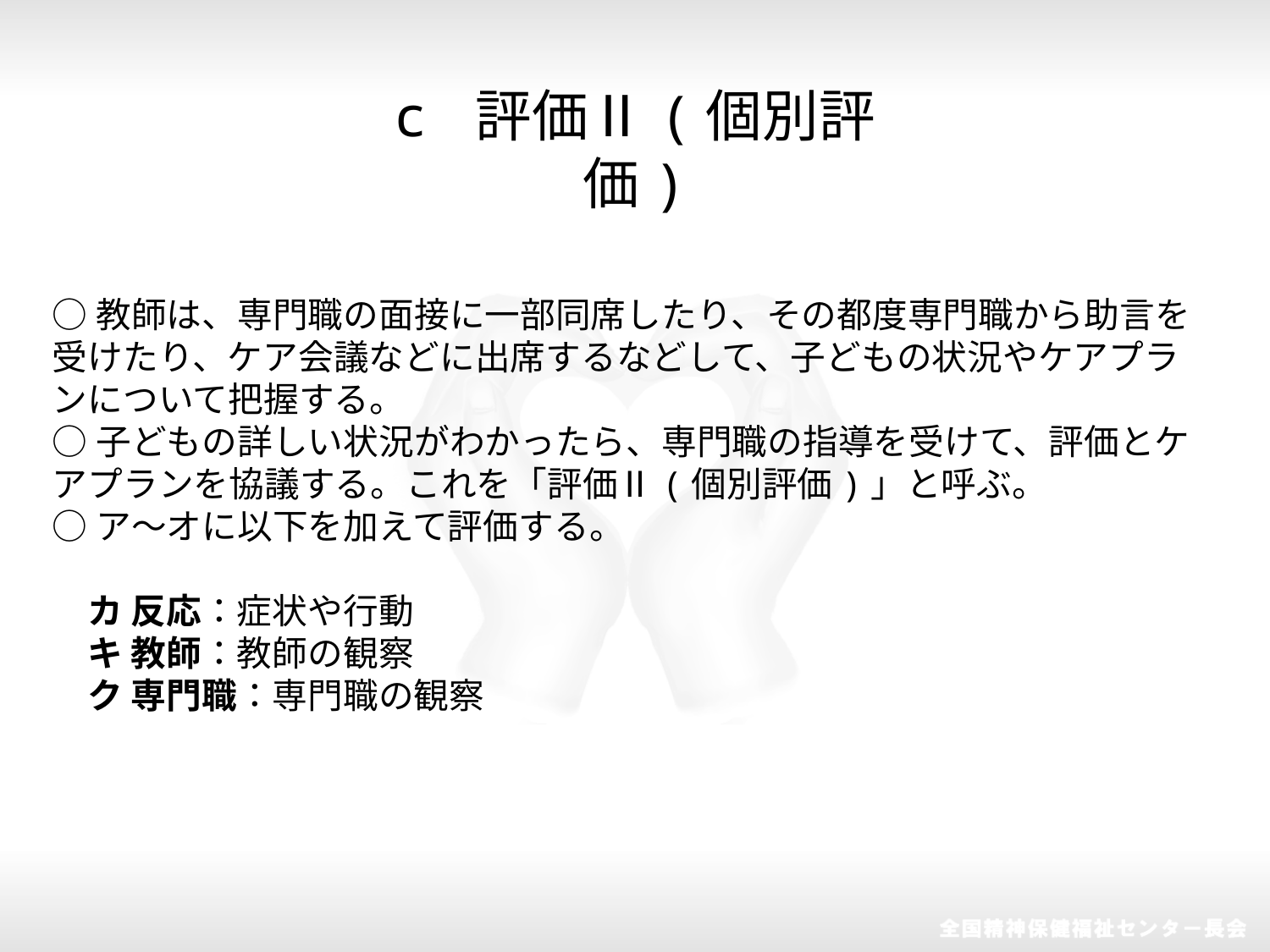

c 評価Ⅱ(個別評価)
○教師は、専門職の面接に一部同席したり、その都度専門職から助言を受けたり、ケア会議などに出席するなどして、子どもの状況やケアプランについて把握する。
○子どもの詳しい状況がわかったら、専門職の指導を受けて、評価とケアプランを協議する。これを「評価Ⅱ(個別評価)」と呼ぶ。
○ア～オに以下を加えて評価する。

　カ 反応：症状や行動
　キ 教師：教師の観察
　ク 専門職：専門職の観察